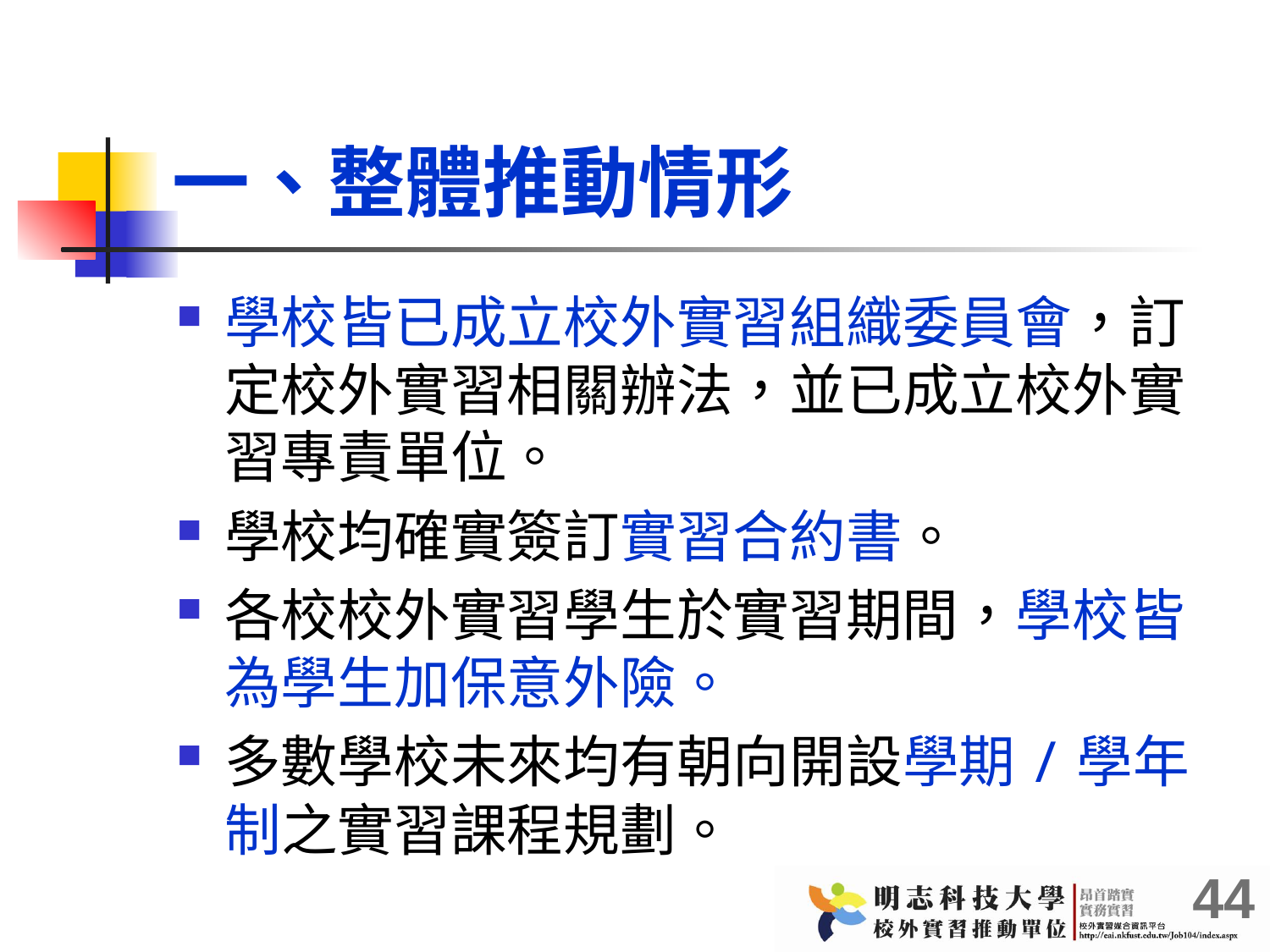

# 一、整體推動情形
學校皆已成立校外實習組織委員會，訂定校外實習相關辦法，並已成立校外實習專責單位。
學校均確實簽訂實習合約書。
各校校外實習學生於實習期間，學校皆為學生加保意外險。
多數學校未來均有朝向開設學期/學年制之實習課程規劃。

44